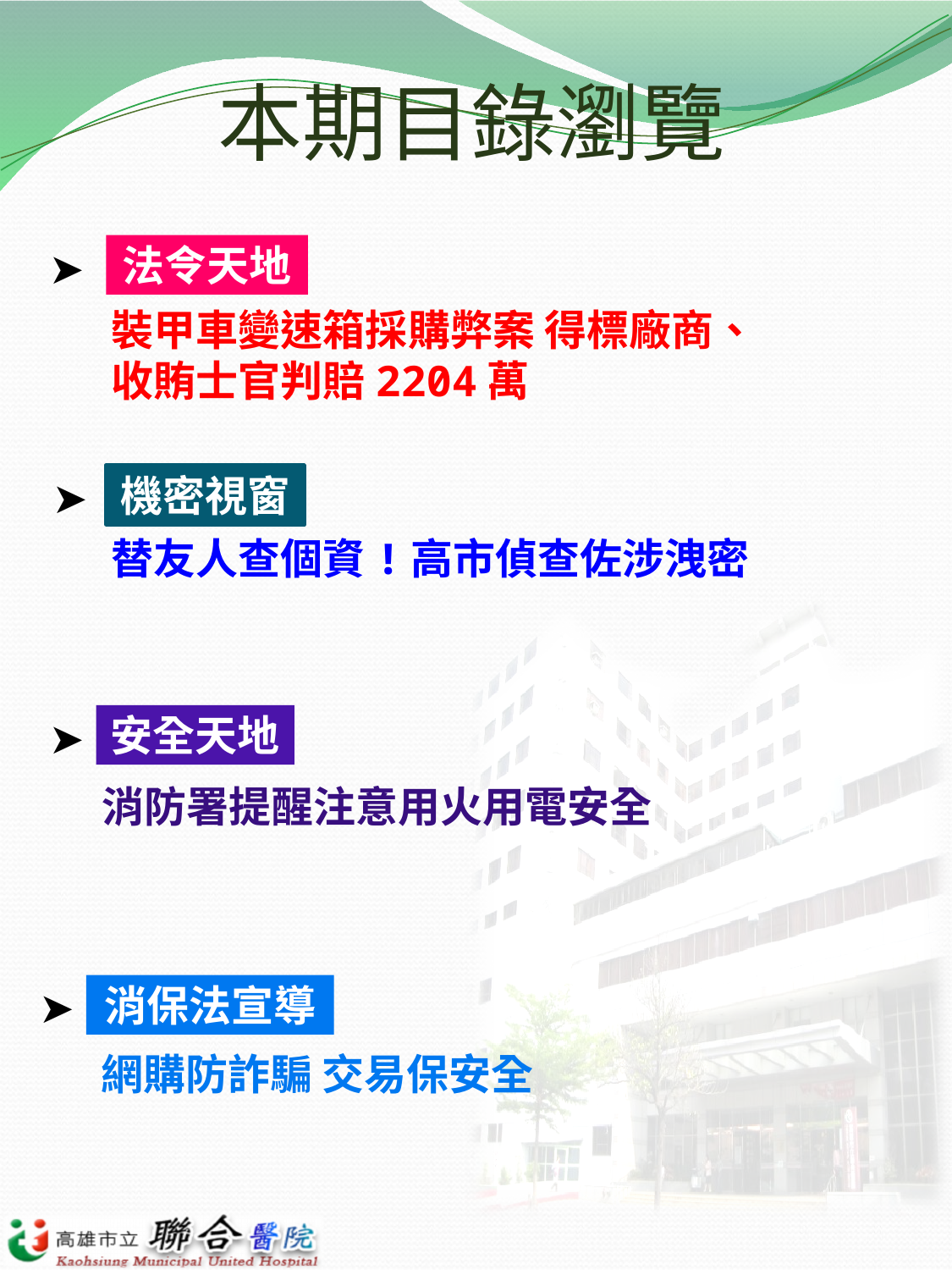

# 本期目錄瀏覽
➤

法令天地
裝甲車變速箱採購弊案 得標廠商、收賄士官判賠2204萬

➤
機密視窗

替友人查個資!高市偵查佐涉洩密

➤
安全天地
消防署提醒注意用火用電安全
➤

消保法宣導
網購防詐騙 交易保安全